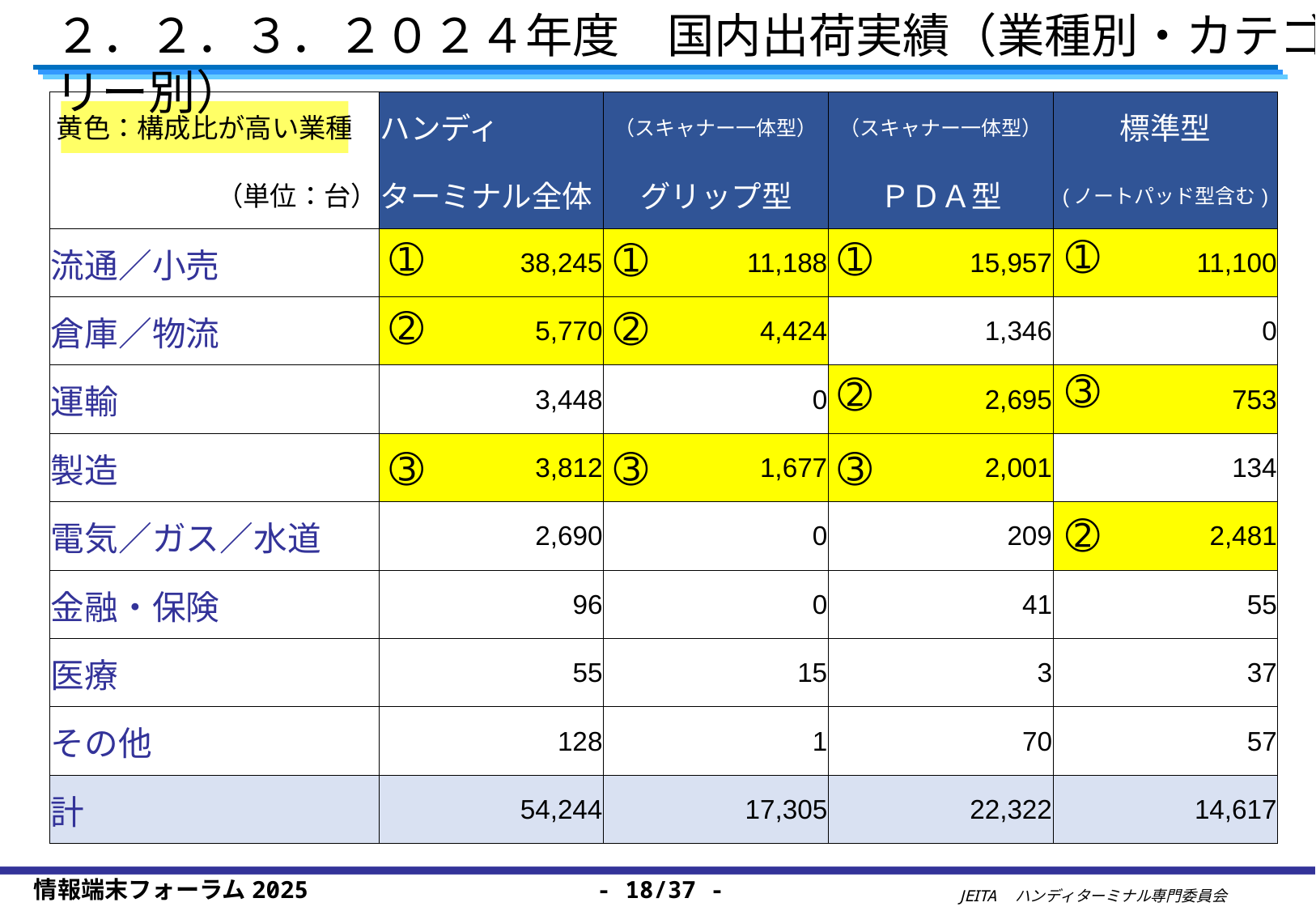

２．２．３．２０２４年度　国内出荷実績（業種別・カテゴリー別）
|  | ハンディ | （スキャナー一体型） | （スキャナー一体型） | 標準型 |
| --- | --- | --- | --- | --- |
| （単位：台） | ターミナル全体 | グリップ型 | ＰＤＡ型 | (ノートパッド型含む) |
| 流通／小売 | 38,245 | 11,188 | 15,957 | 11,100 |
| 倉庫／物流 | 5,770 | 4,424 | 1,346 | 0 |
| 運輸 | 3,448 | 0 | 2,695 | 753 |
| 製造 | 3,812 | 1,677 | 2,001 | 134 |
| 電気／ガス／水道 | 2,690 | 0 | 209 | 2,481 |
| 金融・保険 | 96 | 0 | 41 | 55 |
| 医療 | 55 | 15 | 3 | 37 |
| その他 | 128 | 1 | 70 | 57 |
| 計 | 54,244 | 17,305 | 22,322 | 14,617 |
黄色：構成比が高い業種
➀
➀
➀
➀
➁
➁
➂
➁
➂
➂
➂
➁